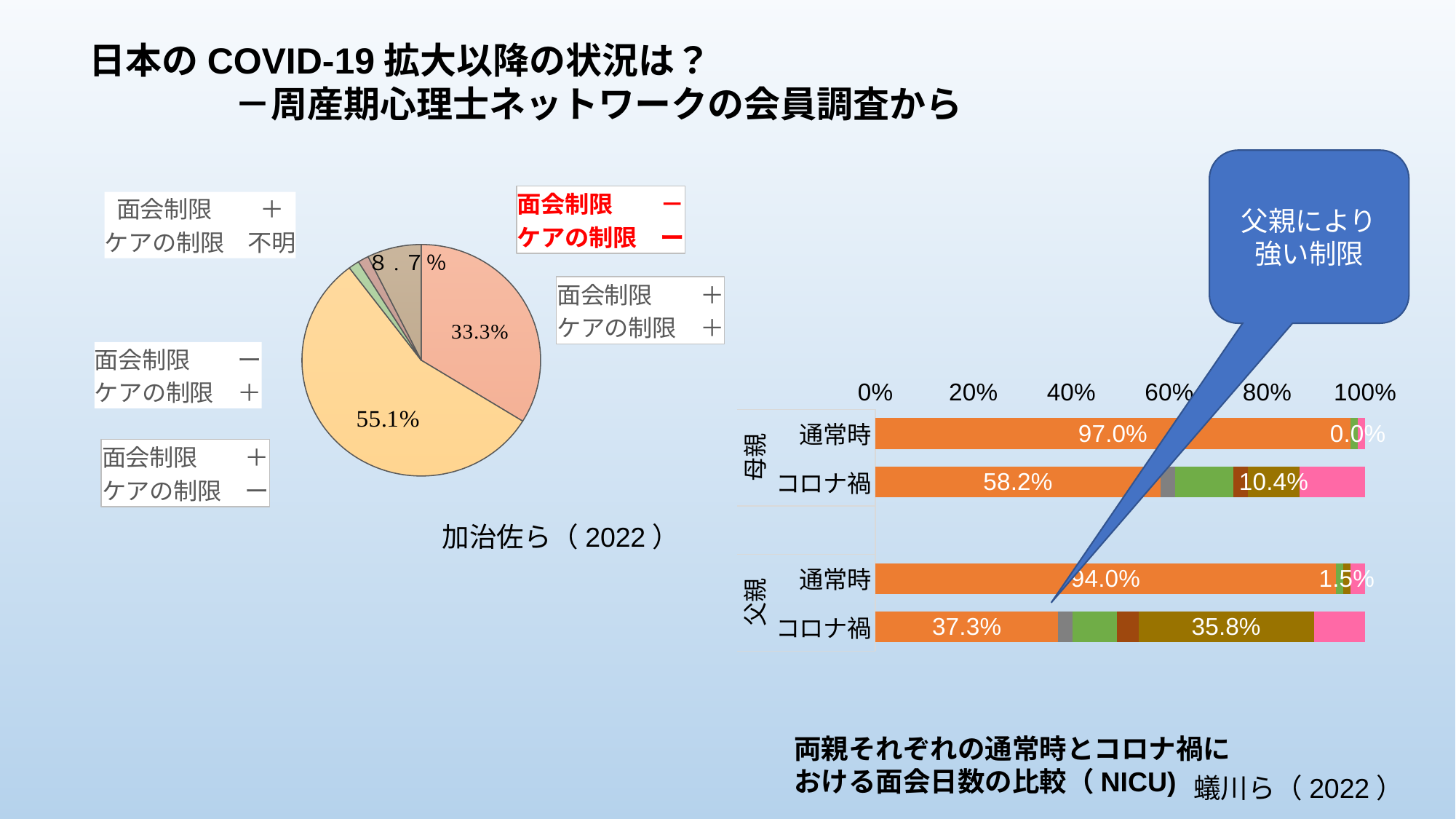

日本のCOVID-19拡大以降の状況は？
　　　　－周産期心理士ネットワークの会員調査から
父親により強い制限

### Chart

| Category |  |
|---|---|
| 面会制限あり、ケアの制限あり | 23.0 |
| 面会制限あり、ケアの制限なし | 38.0 |
| 面会制限あり、ケアの制限不明 | 1.0 |
| 面会制限なし、ケアの制限あり | 1.0 |
| 面会制限なし、ケアの制限なし | 5.0 |

### Chart

| Category | 毎日 | 週３〜５日 | 週１〜２日 | ２週間に１回 | 面会不可 | その他 |
|---|---|---|---|---|---|---|
| 通常時 | 0.9701492537313433 | 0.0 | 0.014925373134328358 | 0.0 | 0.0 | 0.014925373134328358 |
| コロナ禍 | 0.582089552238806 | 0.029850746268656716 | 0.11940298507462686 | 0.029850746268656716 | 0.1044776119402985 | 0.13432835820895522 |
|   | None | None | None | None | None | None |
| 通常時 | 0.9402985074626866 | 0.0 | 0.014925373134328358 | 0.0 | 0.014925373134328358 | 0.029850746268656716 |
| コロナ禍 | 0.373134328358209 | 0.029850746268656716 | 0.08955223880597014 | 0.04477611940298507 | 0.3582089552238806 | 0.1044776119402985 |
加治佐ら（2022）
両親それぞれの通常時とコロナ禍における面会日数の比較（NICU)
蟻川ら（2022）